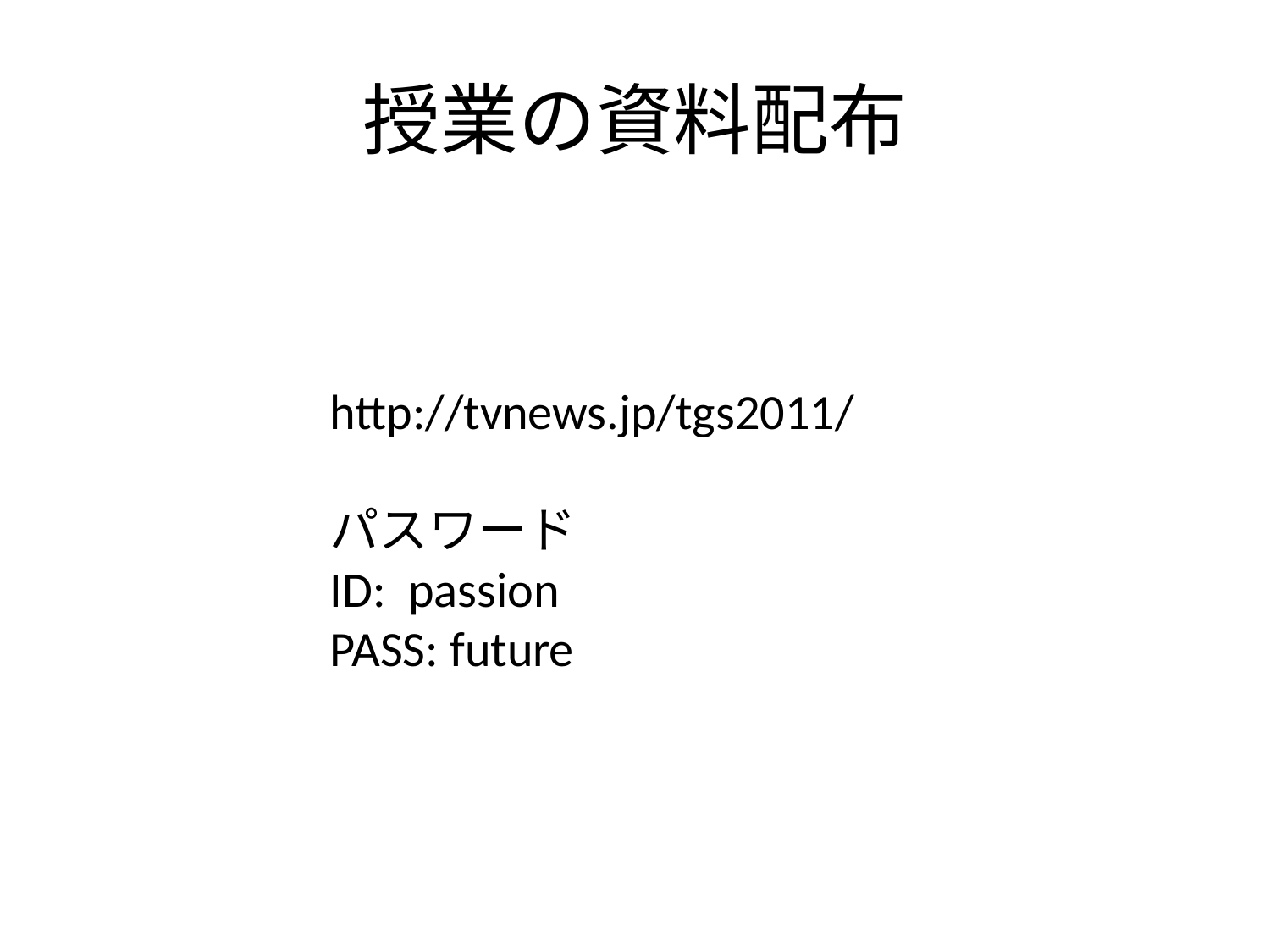

# 授業の資料配布
http://tvnews.jp/tgs2011/

パスワード
ID:  passion
PASS: future